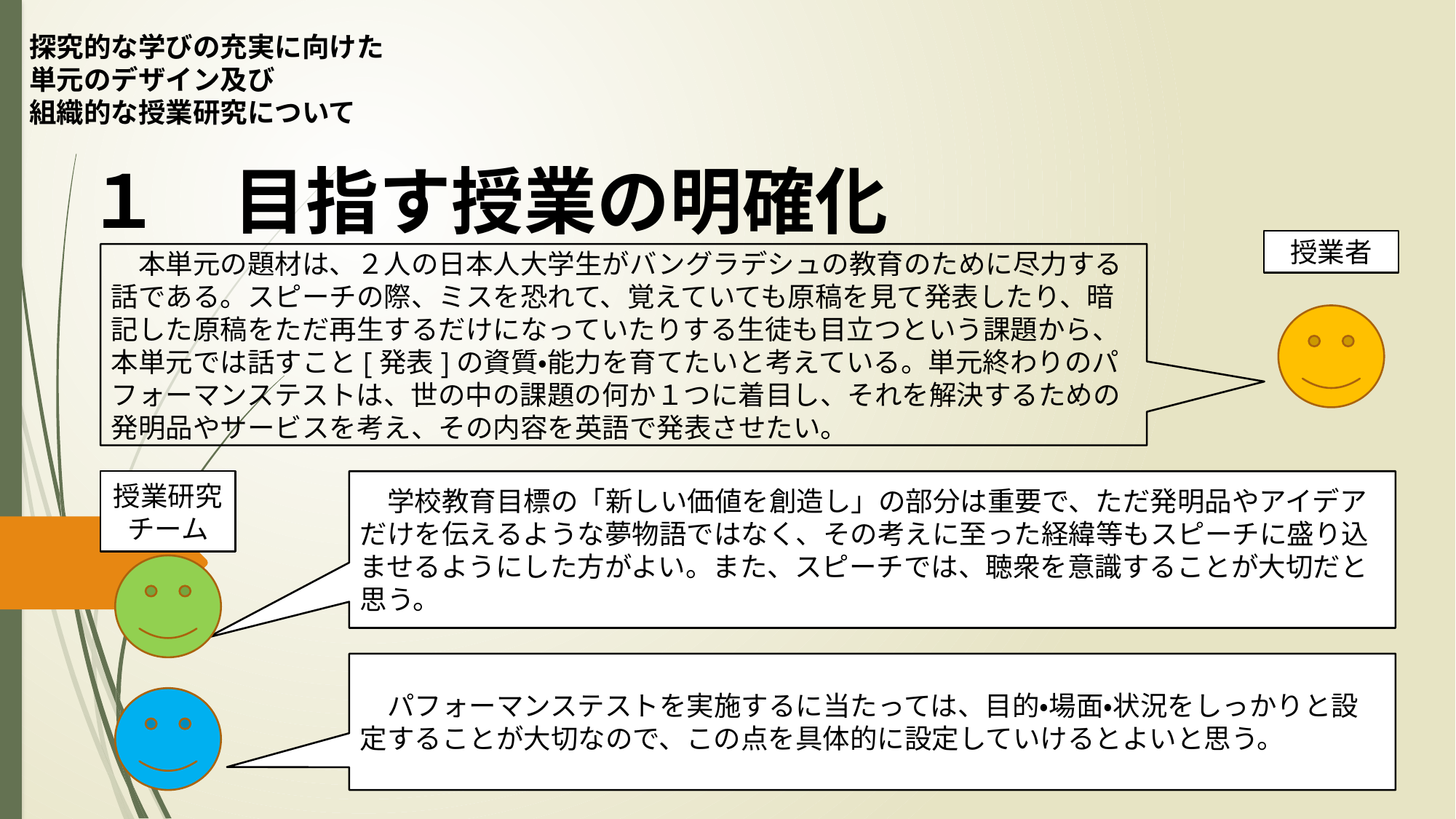

探究的な学びの充実に向けた
単元のデザイン及び
組織的な授業研究について
１　目指す授業の明確化
授業者
　本単元の題材は、２人の日本人大学生がバングラデシュの教育のために尽力する話である。スピーチの際、ミスを恐れて、覚えていても原稿を見て発表したり、暗記した原稿をただ再生するだけになっていたりする生徒も目立つという課題から、本単元では話すこと[発表]の資質・能力を育てたいと考えている。単元終わりのパフォーマンステストは、世の中の課題の何か１つに着目し、それを解決するための発明品やサービスを考え、その内容を英語で発表させたい。

授業研究
チーム
　学校教育目標の「新しい価値を創造し」の部分は重要で、ただ発明品やアイデアだけを伝えるような夢物語ではなく、その考えに至った経緯等もスピーチに盛り込ませるようにした方がよい。また、スピーチでは、聴衆を意識することが大切だと思う。

　パフォーマンステストを実施するに当たっては、目的・場面・状況をしっかりと設定することが大切なので、この点を具体的に設定していけるとよいと思う。